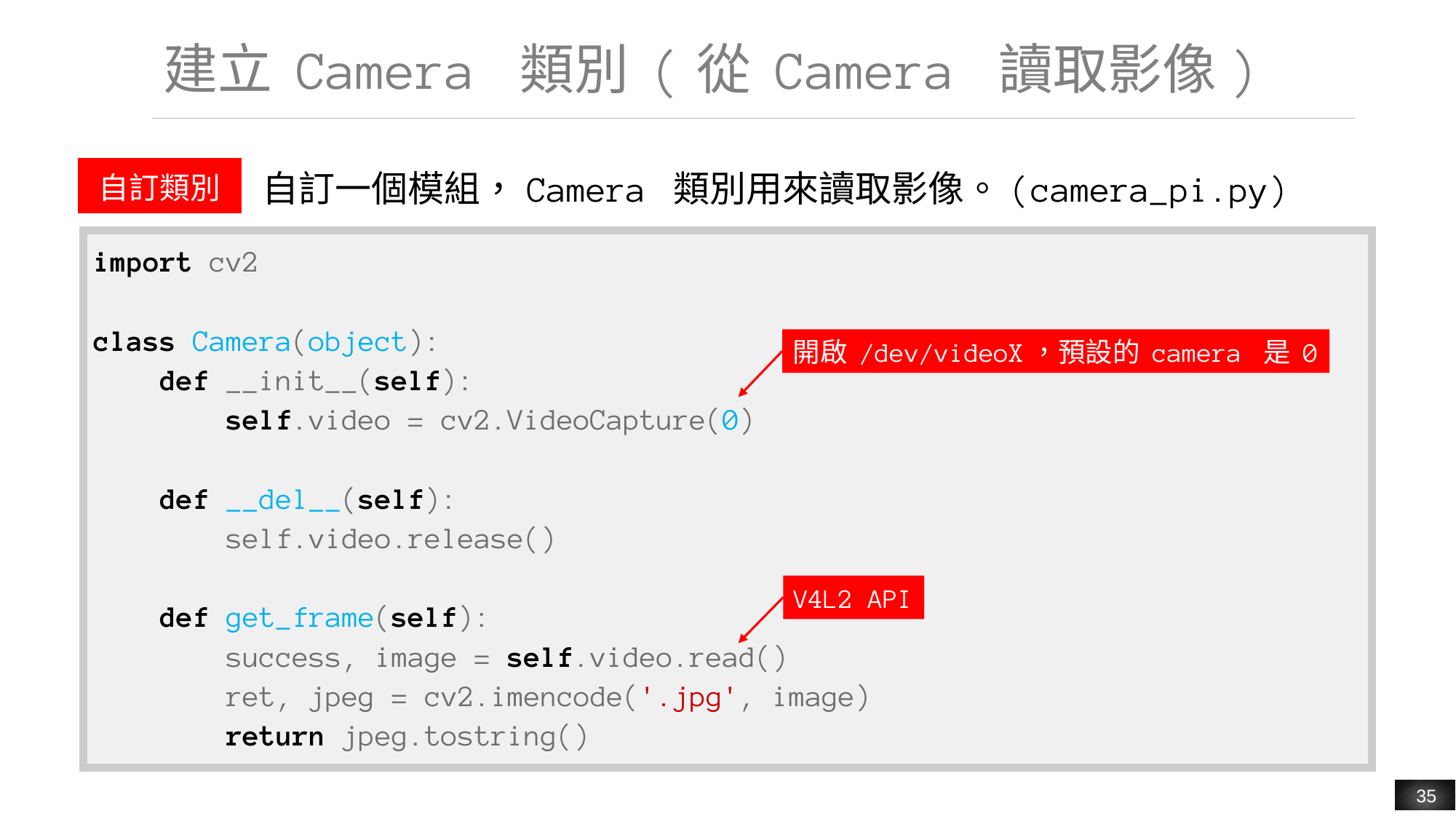

# 建立 Camera 類別 (從 Camera 讀取影像)
| 自訂類別 | 自訂一個模組，Camera 類別用來讀取影像。(camera\_pi.py) |
| --- | --- |
| import cv2 class Camera(object): def \_\_init\_\_(self): self.video = cv2.VideoCapture(0) def \_\_del\_\_(self): self.video.release() def get\_frame(self): success, image = self.video.read() ret, jpeg = cv2.imencode('.jpg', image) return jpeg.tostring() |
| --- |
開啟 /dev/videoX，預設的 camera 是 0
V4L2 API